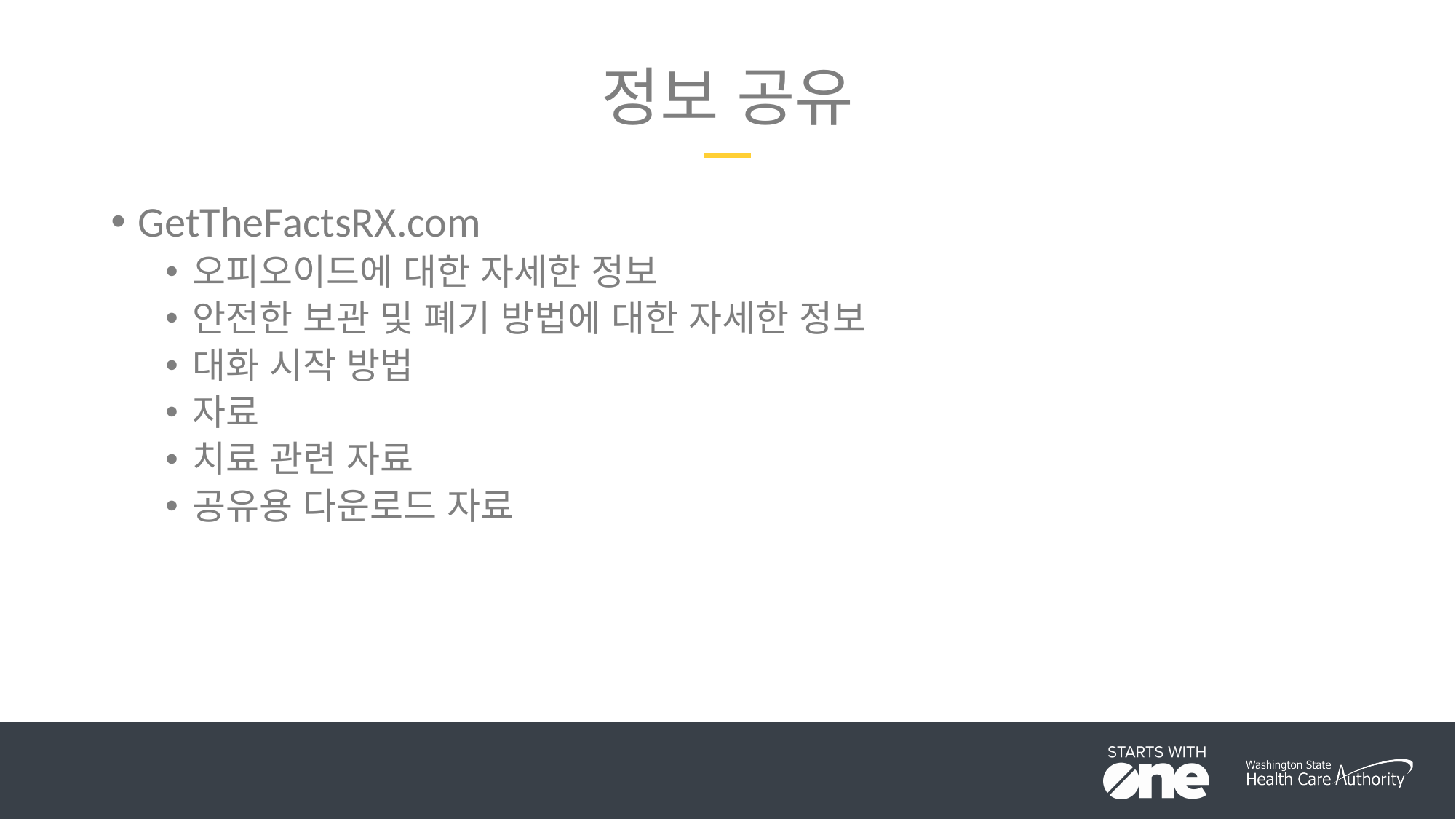

# 정보 공유
GetTheFactsRX.com
오피오이드에 대한 자세한 정보
안전한 보관 및 폐기 방법에 대한 자세한 정보
대화 시작 방법
자료
치료 관련 자료
공유용 다운로드 자료